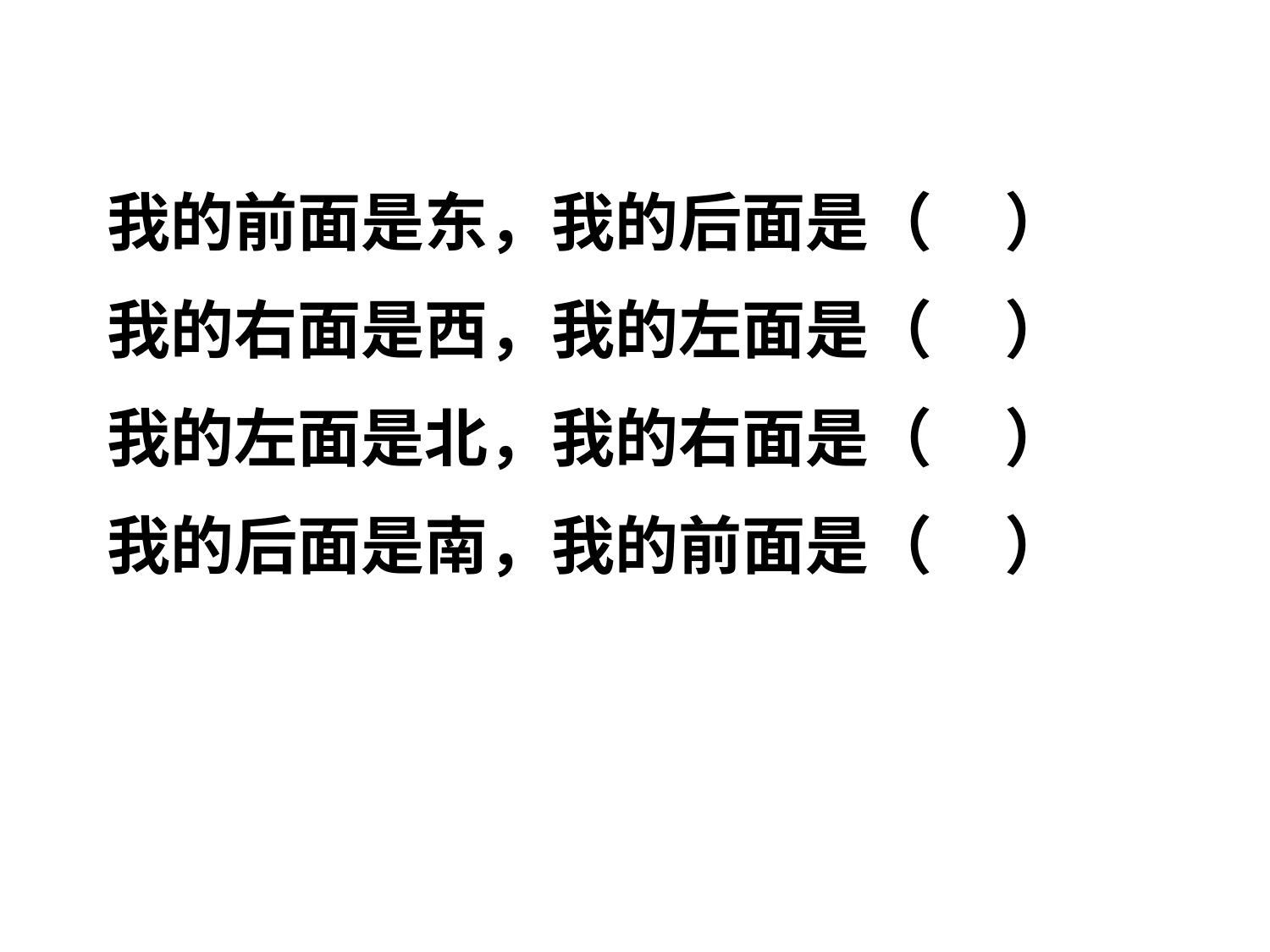

我的前面是东，我的后面是（     ）
我的右面是西，我的左面是（     ）
我的左面是北，我的右面是（     ）
我的后面是南，我的前面是（     ）